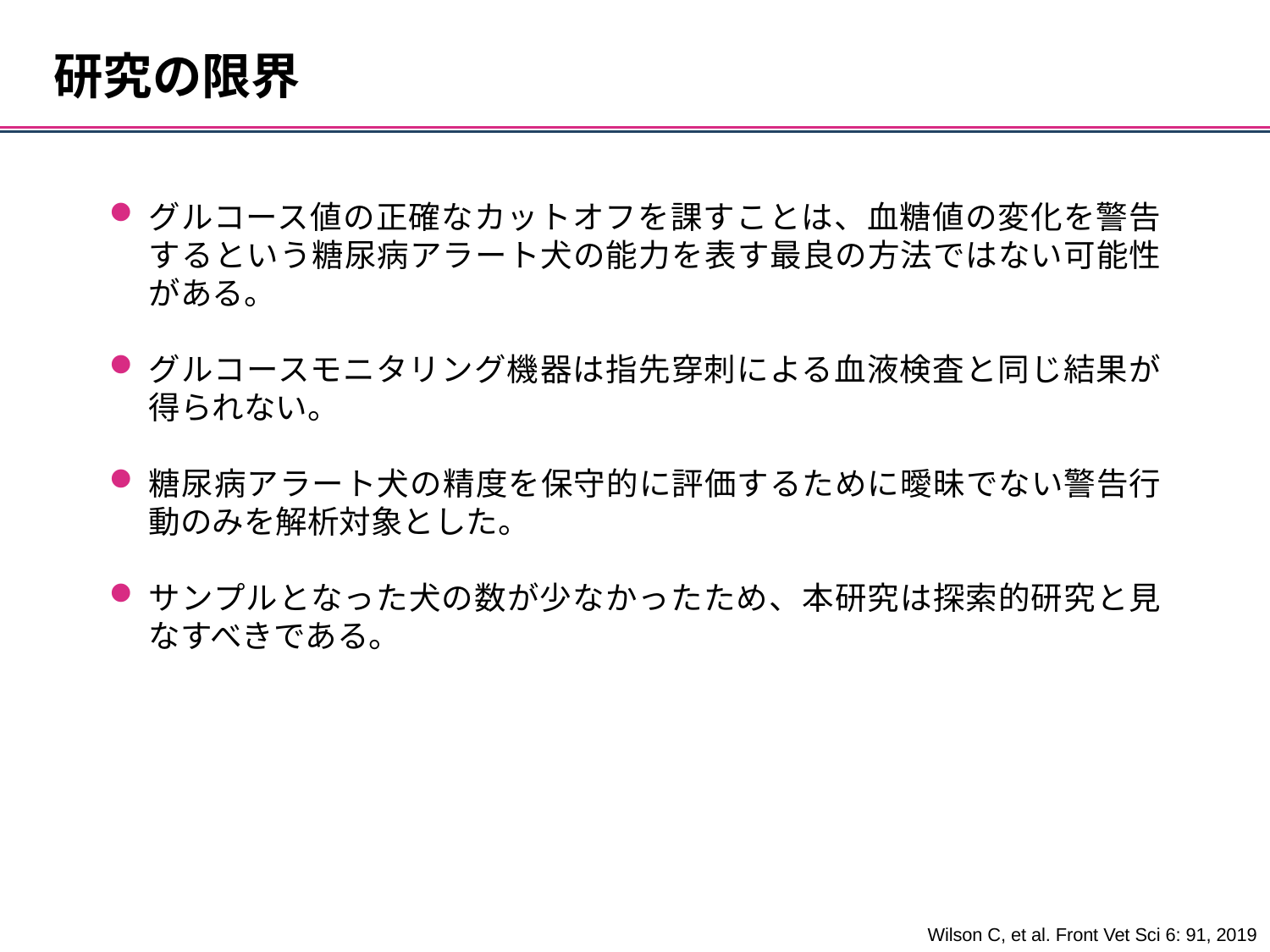

研究の限界
グルコース値の正確なカットオフを課すことは、血糖値の変化を警告するという糖尿病アラート犬の能力を表す最良の方法ではない可能性がある。

グルコースモニタリング機器は指先穿刺による血液検査と同じ結果が得られない。

糖尿病アラート犬の精度を保守的に評価するために曖昧でない警告行動のみを解析対象とした。

サンプルとなった犬の数が少なかったため、本研究は探索的研究と見なすべきである。
Wilson C, et al. Front Vet Sci 6: 91, 2019